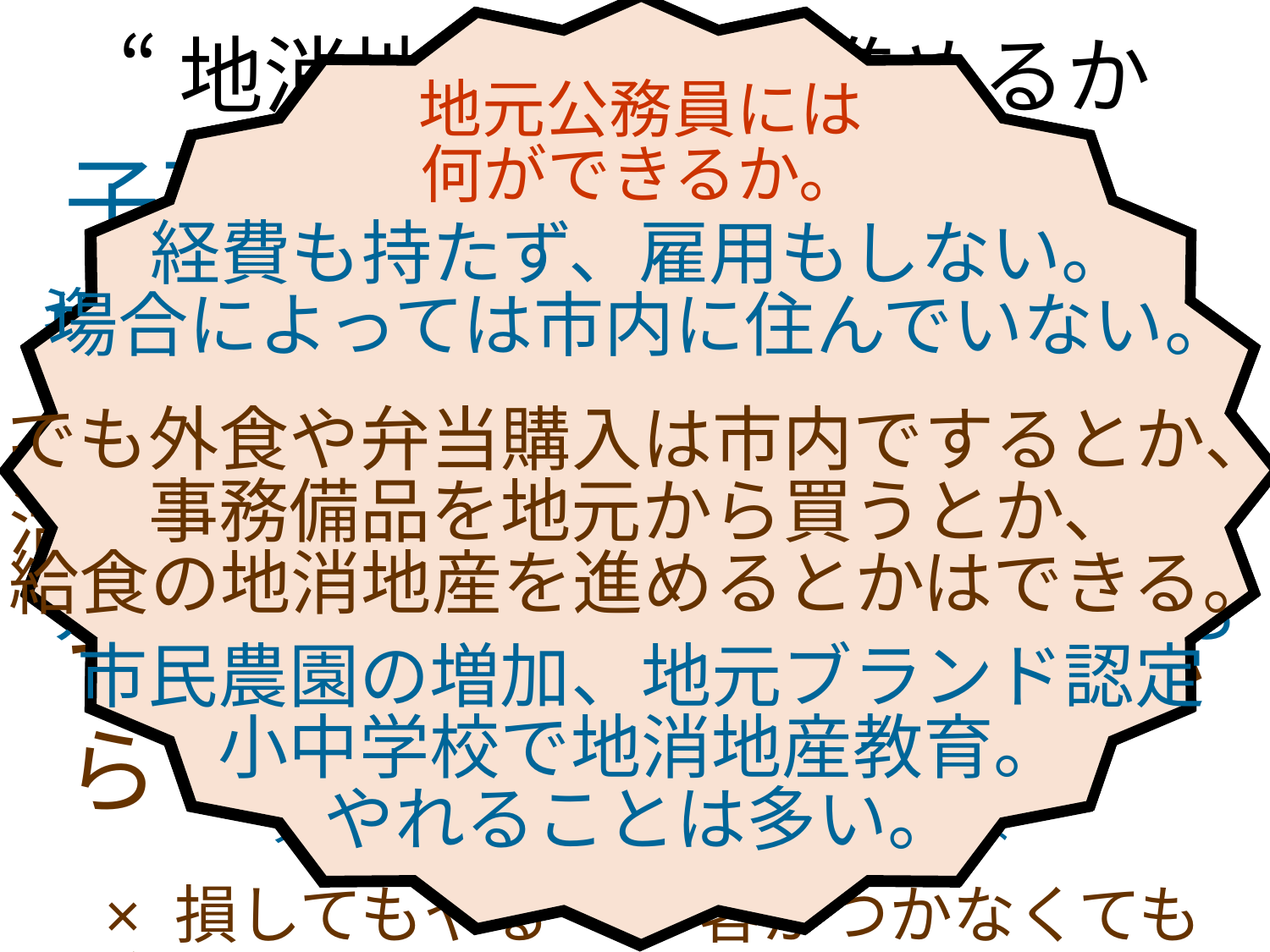

温泉旅館の
場合には何ができるか。
そもそも地元に根を据えた経営で
給料も納税も地元に落ちている！
でも食材の多くは、域外から調達中。
→ 設備や消耗品の調達は？
域外からの客相手の飲食系では
地域産の食材と酒をもっと売りに
できないだろうか？
スーパードライしか飲まない客は
客単価が低い客。

運送業者の
場合には何ができるか。
そもそも本社は市内にあるし
雇用も生み、税金も払っている！
でも経費を増やす余裕なんて全くない。
→ 本社経費は地元に落ちているか？
ＩＴ関連の外注先は地元だろうか？
車の調達や補修整備は？
ドライバーを活かして地域内で
何かできないか…?

ものづくり企業の
場合には何ができるか。
地元民を雇用しているが
資材購入も製品販路も市外（海外）。
従業員の食事に市内産を使えないか？
事務所の消耗品の調達先は？
ノベルティグッズは地元産？
従業員の家族の福利厚生に
地元旅館でのプチ旅行や
一次産業体験などは？

地元公務員には
何ができるか。
経費も持たず、雇用もしない。
場合によっては市内に住んでいない。
でも外食や弁当購入は市内でするとか、
事務備品を地元から買うとか、
給食の地消地産を進めるとかはできる。
市民農園の増加、地元ブランド認定
小中学校で地消地産教育。
やれることは多い。

地域の建設事業者の
場合には何ができるか。
地元民を雇用しているが
資材の多くは域外から調達している。
地元で調達できる材木や瓦をもっと
活かして、地元らしい町にできないか。
デザインや設計、測量などの発注先も
地元業者にできないか？
現場労働者の食事も、コンビニ
任せでは寂しすぎる。
“地消地産”をどう進めるか
子孫に地域を残すために

できる範囲でまずは１％から

× 一円でも多く儲けて“勝ち残る”ために
× 大企業に貢いで“日本を支える”ために
× しがらみの中で生きていくために
〇 地域が“価値残る”ためにお金を回す

× 損してもやる　× 客がつかなくてもやる
〇 事業のプロとしてやれる範囲から拡大